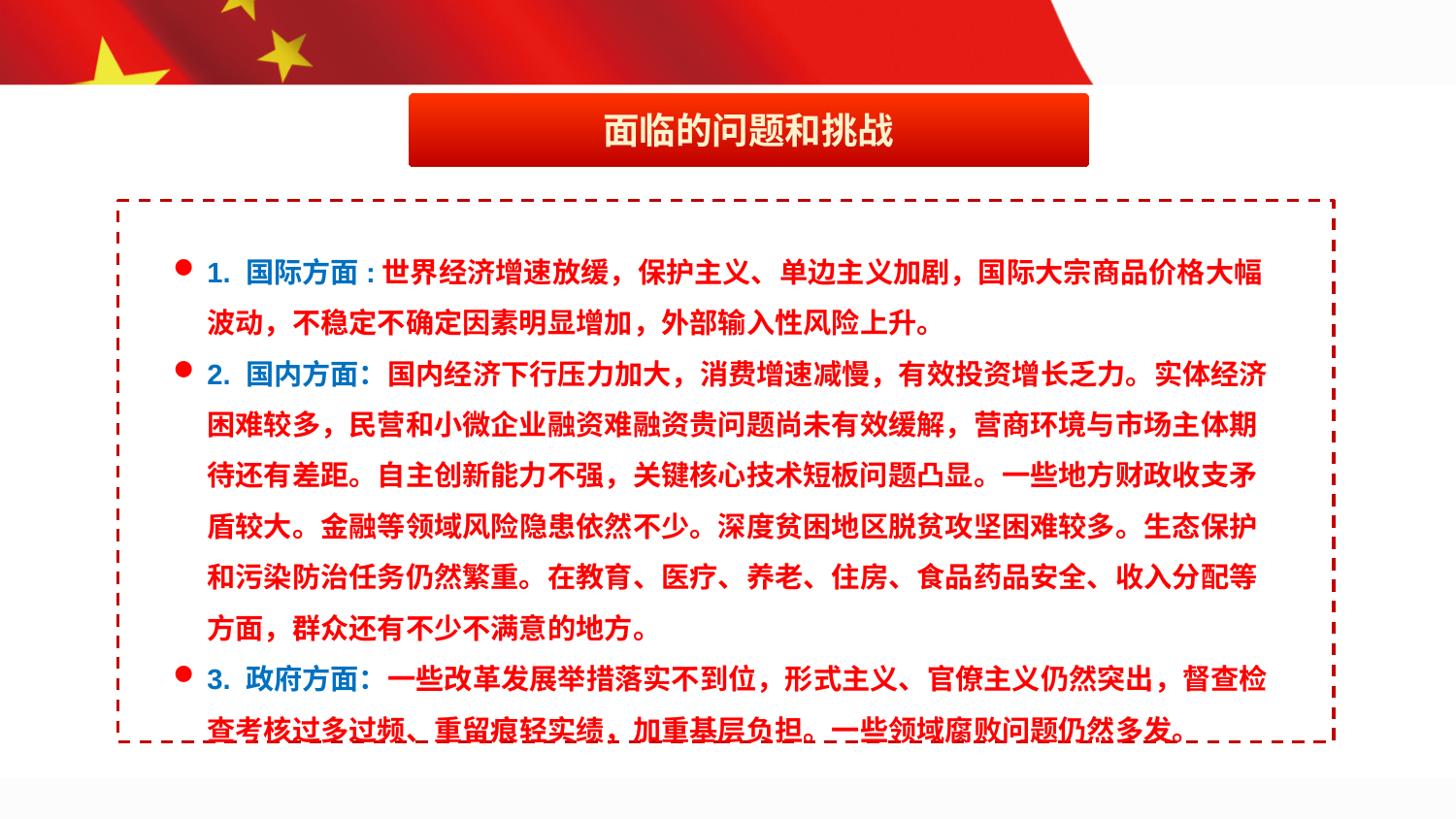

面临的问题和挑战

1. 国际方面:世界经济增速放缓，保护主义、单边主义加剧，国际大宗商品价格大幅波动，不稳定不确定因素明显增加，外部输入性风险上升。
2. 国内方面：国内经济下行压力加大，消费增速减慢，有效投资增长乏力。实体经济困难较多，民营和小微企业融资难融资贵问题尚未有效缓解，营商环境与市场主体期待还有差距。自主创新能力不强，关键核心技术短板问题凸显。一些地方财政收支矛盾较大。金融等领域风险隐患依然不少。深度贫困地区脱贫攻坚困难较多。生态保护和污染防治任务仍然繁重。在教育、医疗、养老、住房、食品药品安全、收入分配等方面，群众还有不少不满意的地方。
3. 政府方面：一些改革发展举措落实不到位，形式主义、官僚主义仍然突出，督查检查考核过多过频、重留痕轻实绩，加重基层负担。一些领域腐败问题仍然多发。